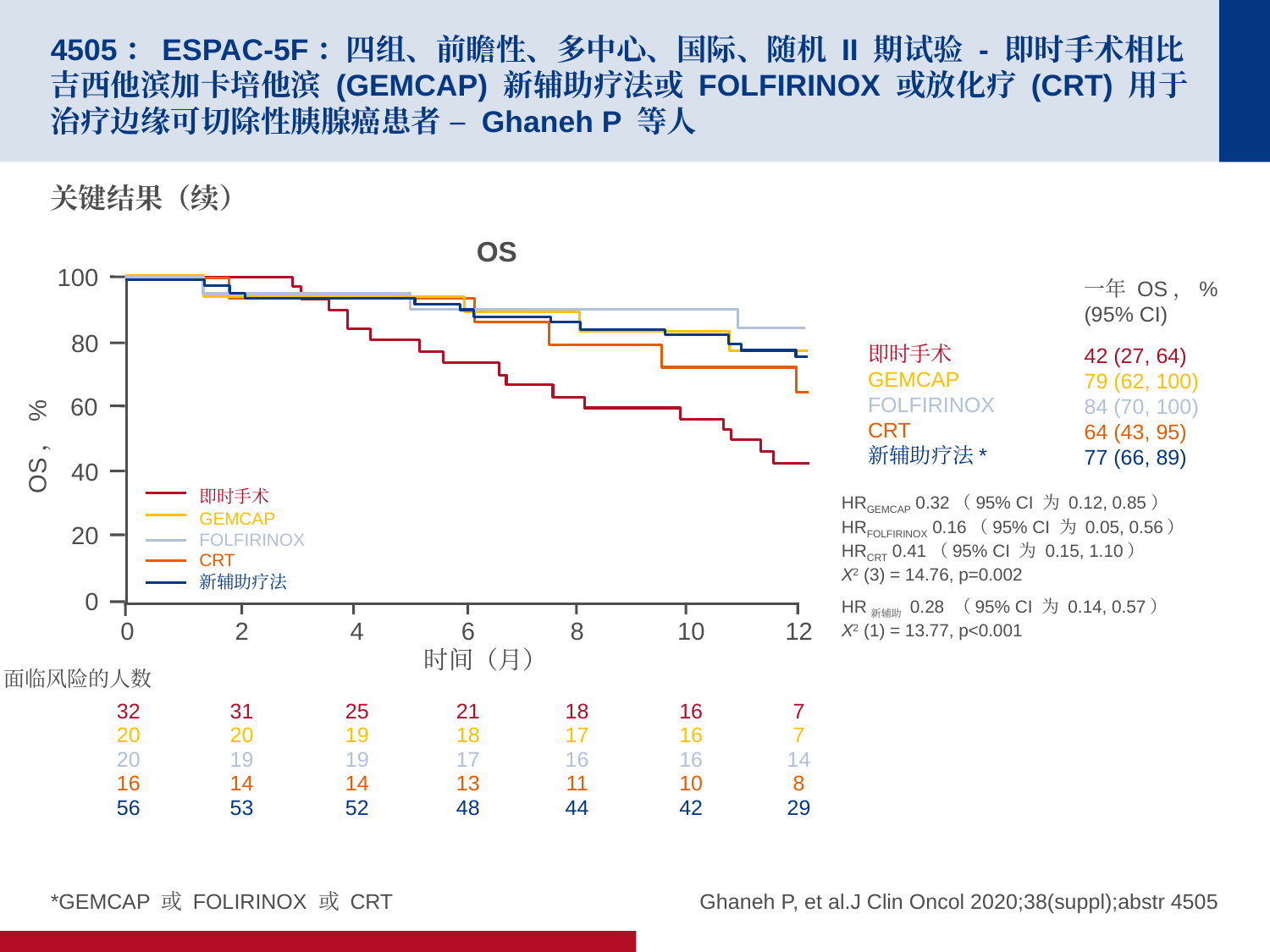

# 4505：ESPAC-5F：四组、前瞻性、多中心、国际、随机 II 期试验 - 即时手术相比吉西他滨加卡培他滨 (GEMCAP) 新辅助疗法或 FOLFIRINOX 或放化疗 (CRT) 用于治疗边缘可切除性胰腺癌患者 – Ghaneh P 等人
关键结果（续）

OS
100

80

60

OS，%
40

20

0

0
2
4
6
8
10
12
时间（月）
一年 OS，% (95% CI)

即时手术
GEMCAP
FOLFIRINOX
CRT
新辅助疗法*
42 (27, 64)
79 (62, 100)
84 (70, 100)
64 (43, 95)
77 (66, 89)

即时手术
GEMCAP
FOLFIRINOX
CRT
新辅助疗法
HRGEMCAP 0.32（95% CI 为 0.12, 0.85）
HRFOLFIRINOX 0.16（95% CI 为 0.05, 0.56）
HRCRT 0.41（95% CI 为 0.15, 1.10）
X2 (3) = 14.76, p=0.002
HR新辅助 0.28 （95% CI 为 0.14, 0.57）
X2 (1) = 13.77, p<0.001
面临风险的人数
32
31
25
21
18
16
7
20
20
19
18
17
16
7
20
19
19
17
16
16
14
16
14
14
13
11
10
8
56
53
52
48
44
42
29
*GEMCAP 或 FOLIRINOX 或 CRT
Ghaneh P, et al.J Clin Oncol 2020;38(suppl);abstr 4505